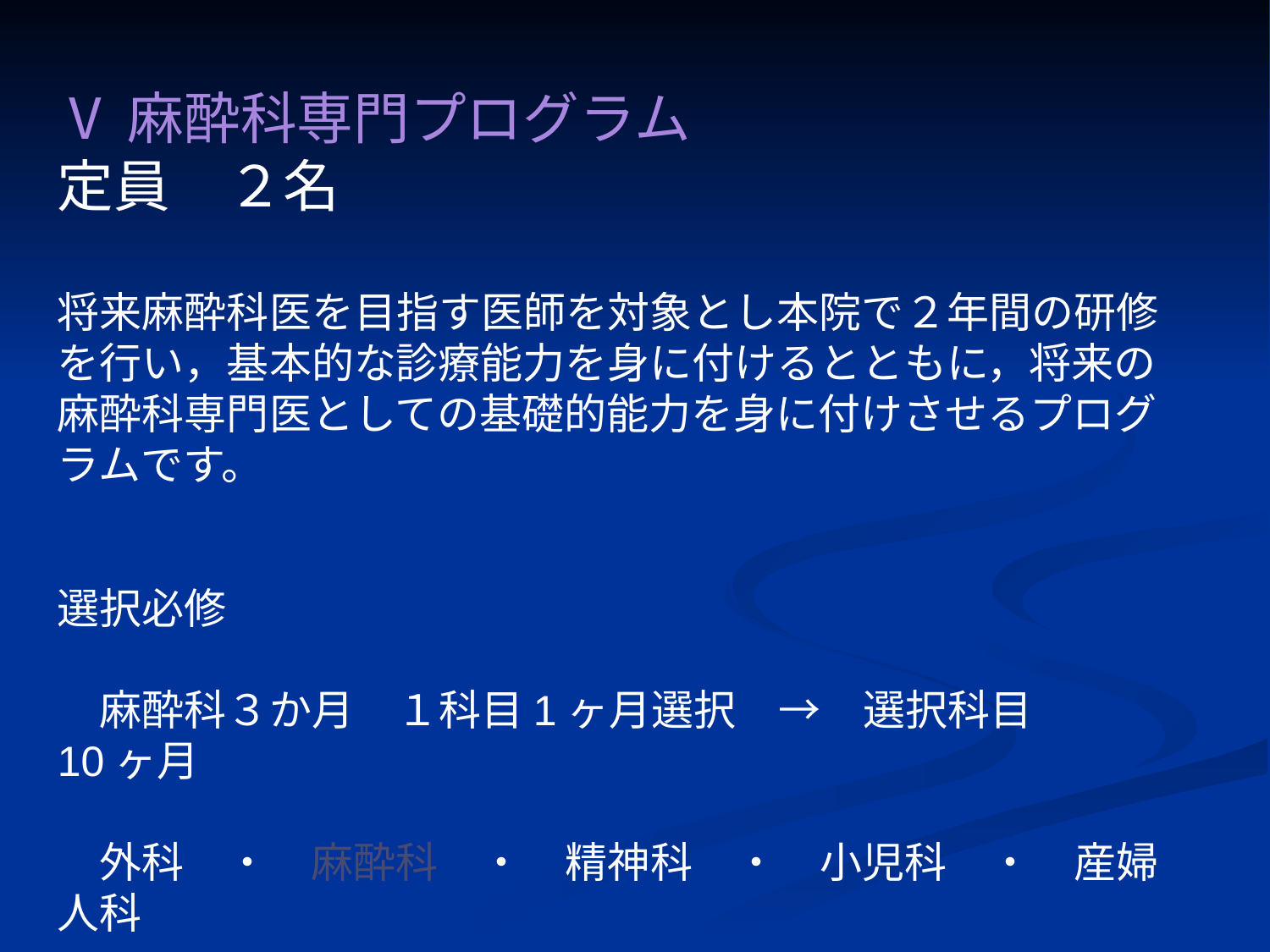

Ⅴ麻酔科専門プログラム
定員　２名

将来麻酔科医を目指す医師を対象とし本院で２年間の研修を行い，基本的な診療能力を身に付けるとともに，将来の麻酔科専門医としての基礎的能力を身に付けさせるプログラムです。

選択必修

　麻酔科３か月　１科目1ヶ月選択　→　選択科目　10ヶ月

　外科　・　麻酔科　・　精神科　・　小児科　・　産婦人科